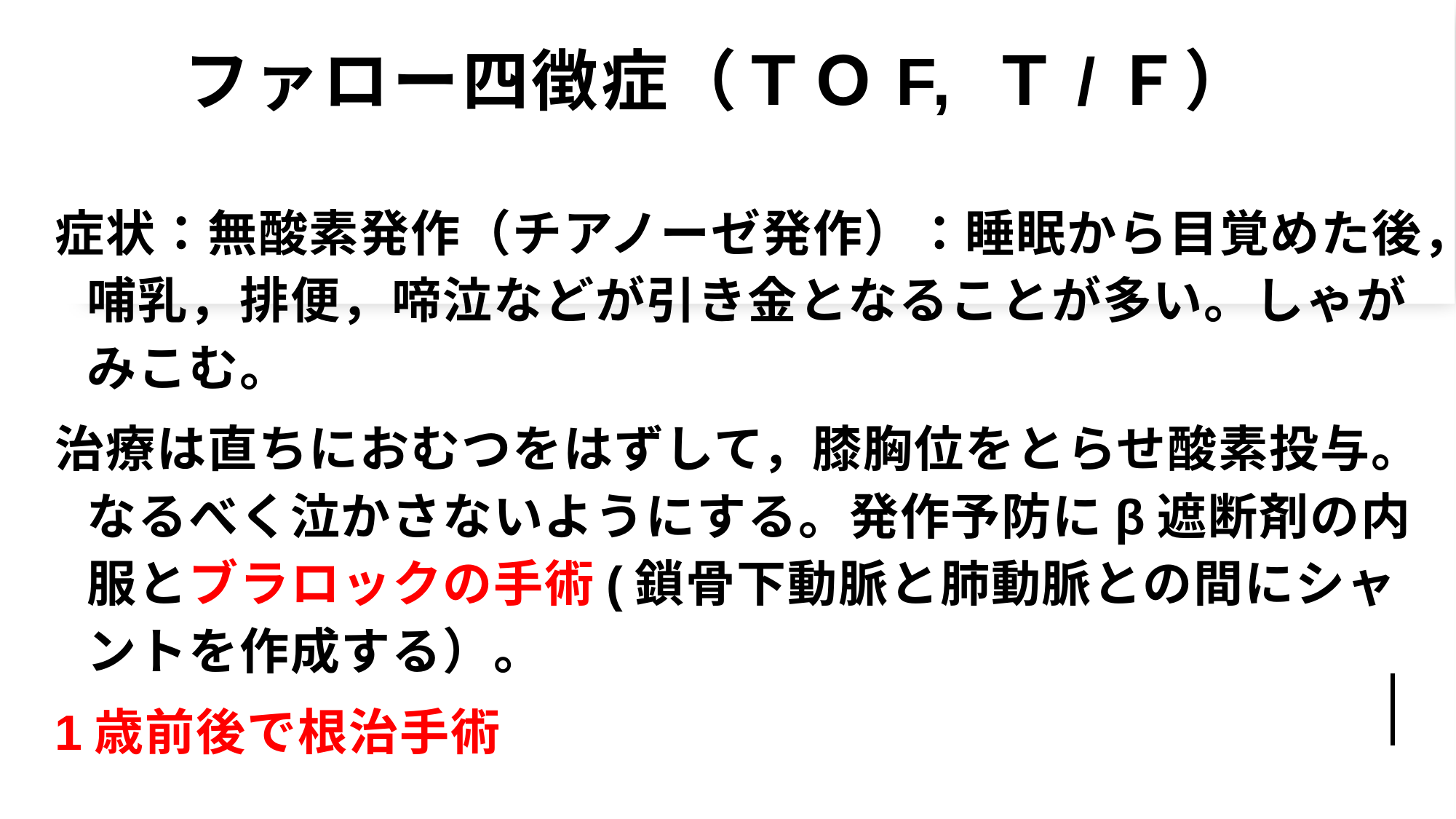

# ファロー四徴症（ＴＯF, Ｔ/Ｆ）
症状：無酸素発作（チアノーゼ発作）：睡眠から目覚めた後，哺乳，排便，啼泣などが引き金となることが多い。しゃがみこむ。
治療は直ちにおむつをはずして，膝胸位をとらせ酸素投与。なるべく泣かさないようにする。発作予防にβ遮断剤の内服とブラロックの手術(鎖骨下動脈と肺動脈との間にシャントを作成する）。
1歳前後で根治手術